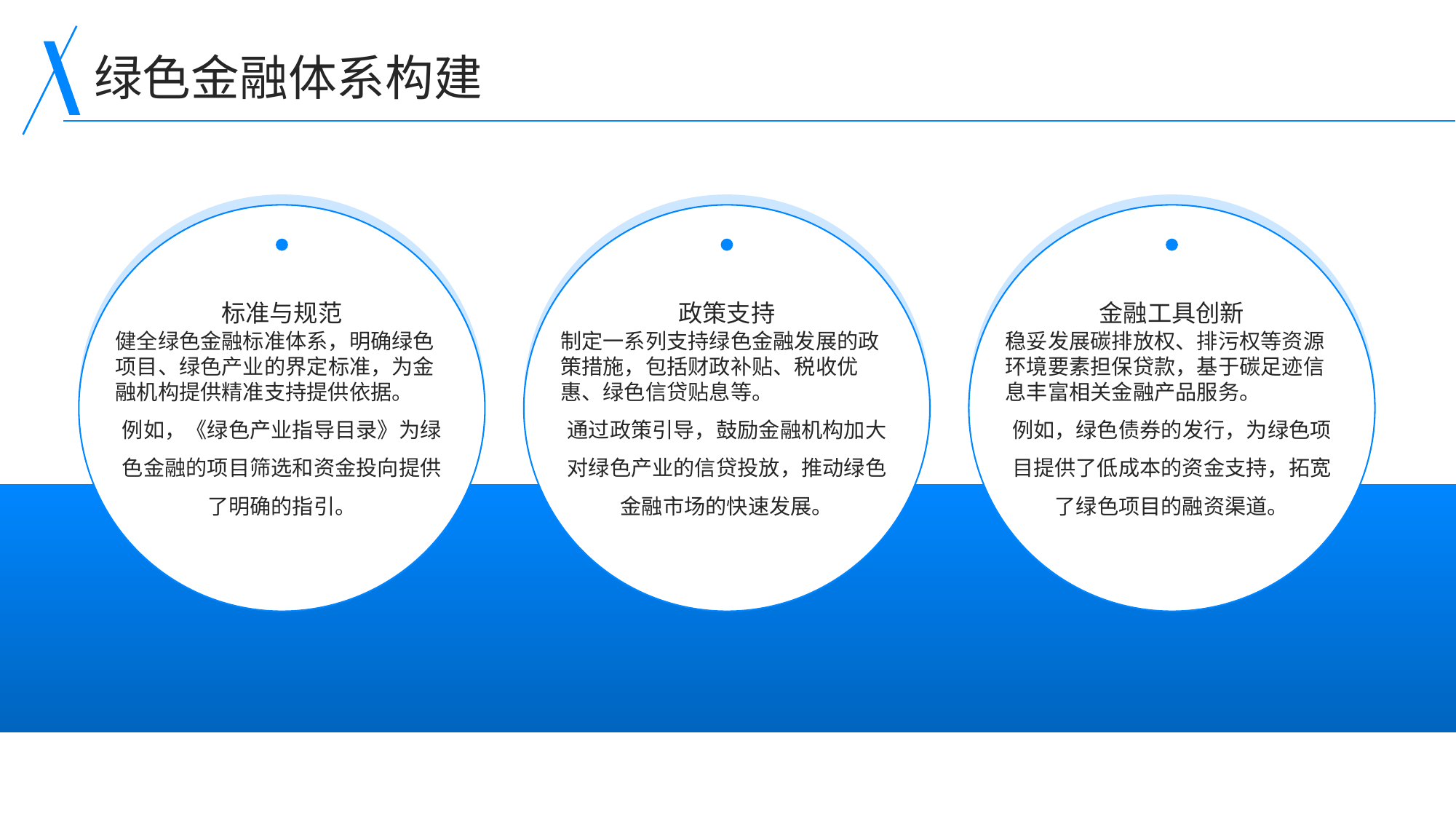

绿色金融体系构建

标准与规范
政策支持
金融工具创新
健全绿色金融标准体系，明确绿色项目、绿色产业的界定标准，为金融机构提供精准支持提供依据。
例如，《绿色产业指导目录》为绿色金融的项目筛选和资金投向提供了明确的指引。
制定一系列支持绿色金融发展的政策措施，包括财政补贴、税收优惠、绿色信贷贴息等。
通过政策引导，鼓励金融机构加大对绿色产业的信贷投放，推动绿色金融市场的快速发展。
稳妥发展碳排放权、排污权等资源环境要素担保贷款，基于碳足迹信息丰富相关金融产品服务。
例如，绿色债券的发行，为绿色项目提供了低成本的资金支持，拓宽了绿色项目的融资渠道。